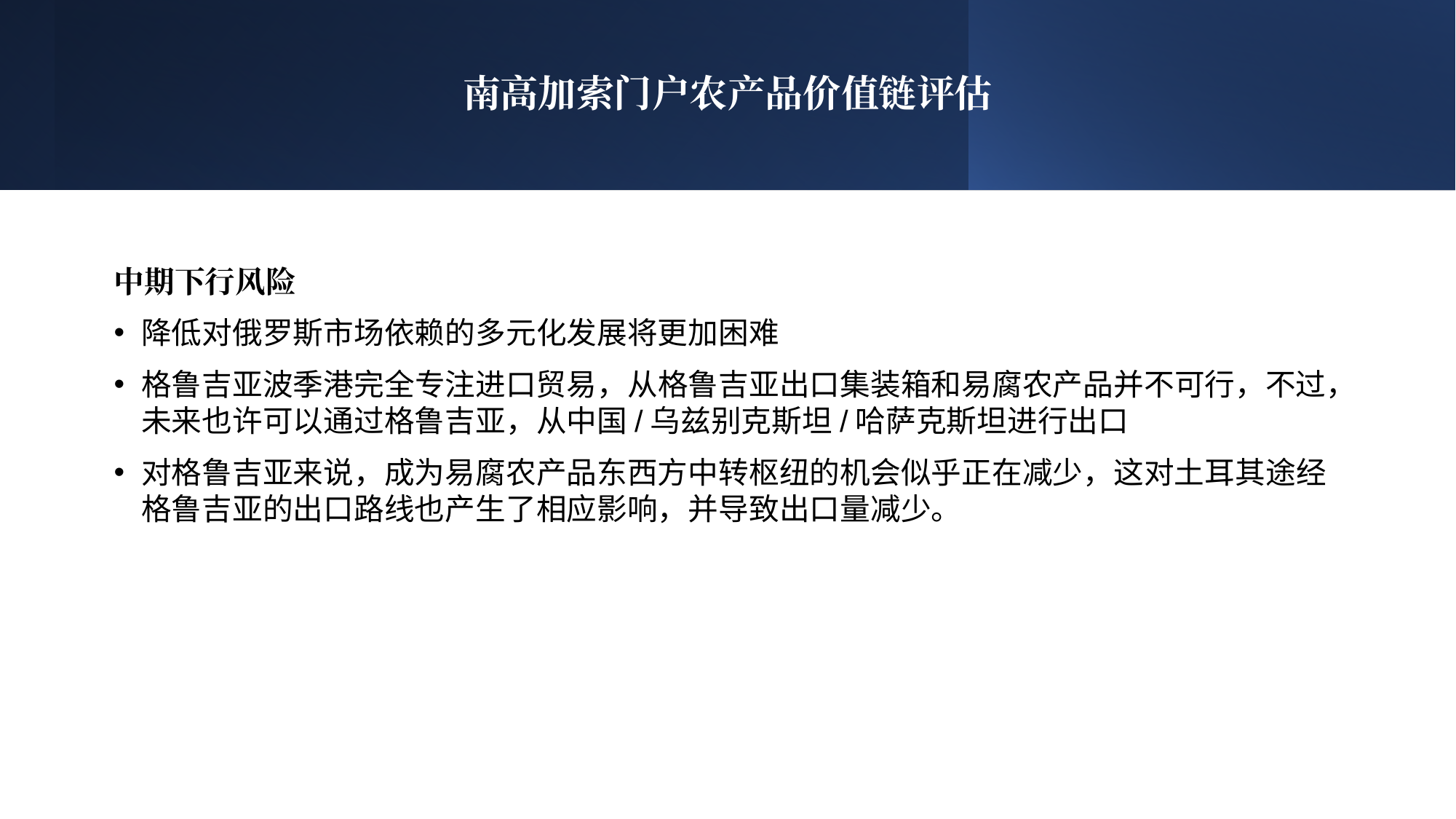

南高加索门户农产品价值链评估
中期下行风险
降低对俄罗斯市场依赖的多元化发展将更加困难
格鲁吉亚波季港完全专注进口贸易，从格鲁吉亚出口集装箱和易腐农产品并不可行，不过，未来也许可以通过格鲁吉亚，从中国/乌兹别克斯坦/哈萨克斯坦进行出口
对格鲁吉亚来说，成为易腐农产品东西方中转枢纽的机会似乎正在减少，这对土耳其途经格鲁吉亚的出口路线也产生了相应影响，并导致出口量减少。